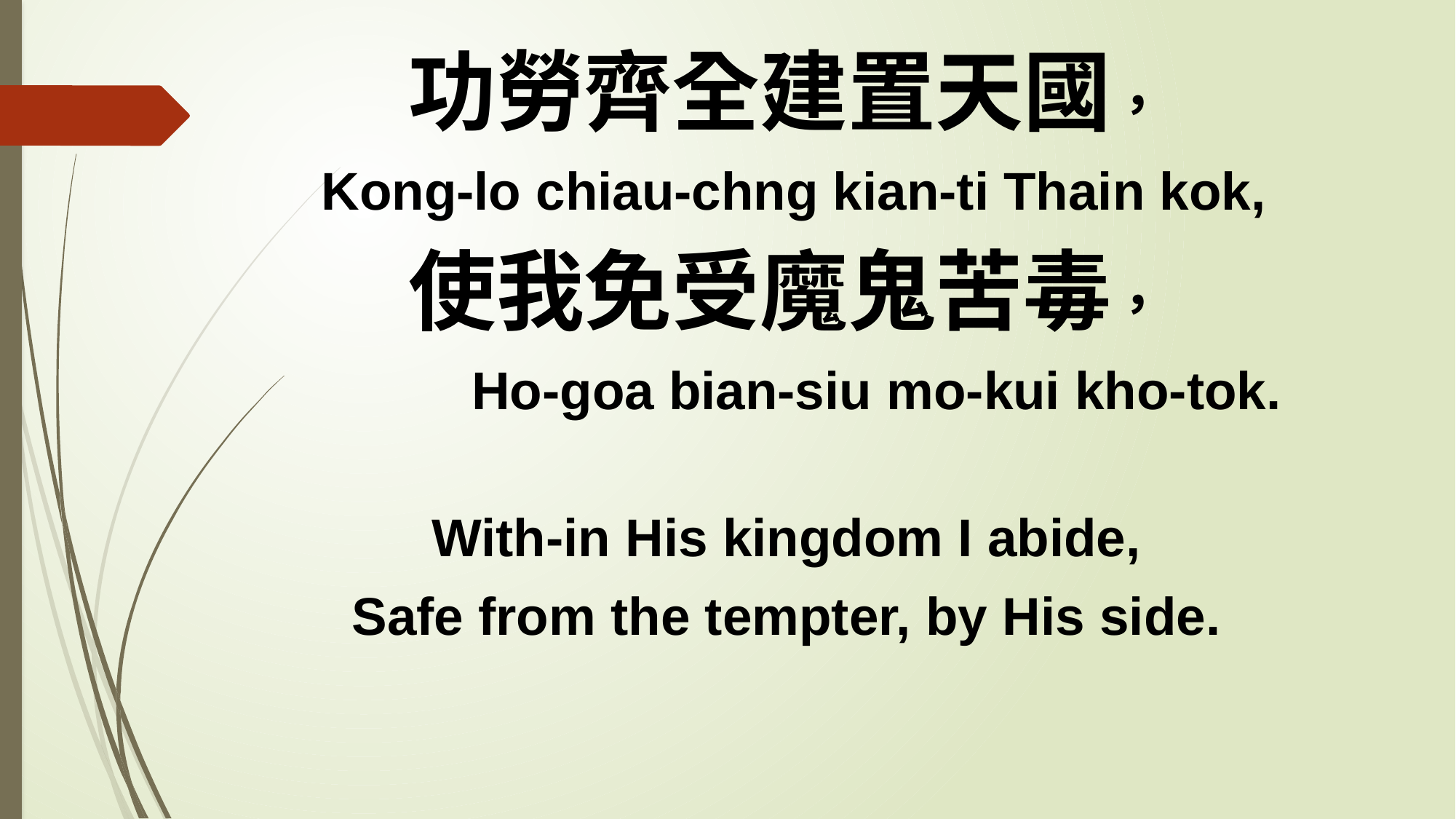

功勞齊全建置天國，
 Kong-lo chiau-chng kian-ti Thain kok,
使我免受魔鬼苦毒，
              Ho-goa bian-siu mo-kui kho-tok.

With-in His kingdom I abide,
Safe from the tempter, by His side.